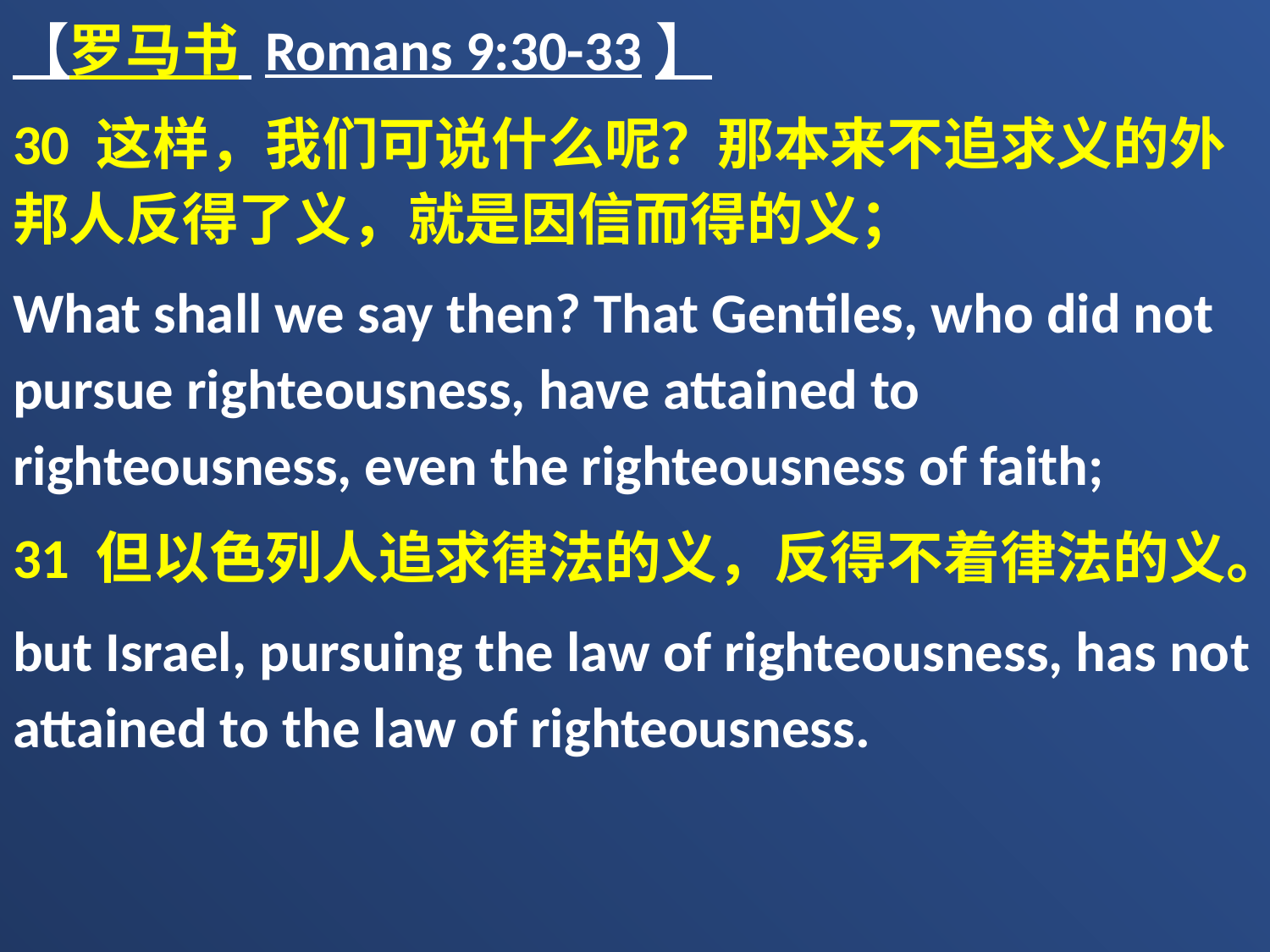

【罗马书 Romans 9:30-33】
30 这样，我们可说什么呢？那本来不追求义的外邦人反得了义，就是因信而得的义；
What shall we say then? That Gentiles, who did not pursue righteousness, have attained to righteousness, even the righteousness of faith;
31 但以色列人追求律法的义，反得不着律法的义。
but Israel, pursuing the law of righteousness, has not attained to the law of righteousness.